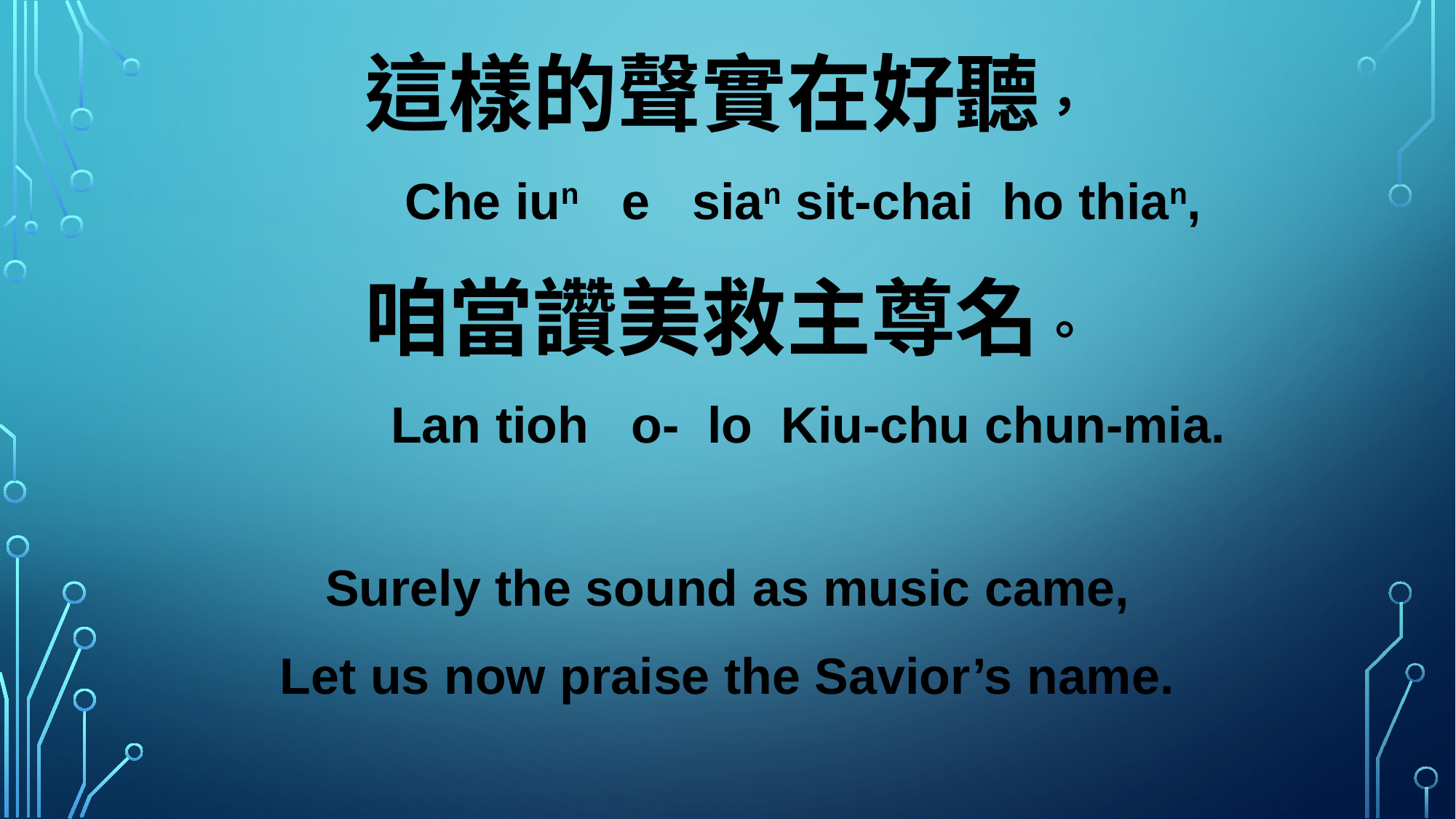

這樣的聲實在好聽，
              Che iun   e   sian sit-chai  ho thian,
咱當讚美救主尊名。
             Lan tioh   o-  lo  Kiu-chu chun-mia.

Surely the sound as music came,
Let us now praise the Savior’s name.